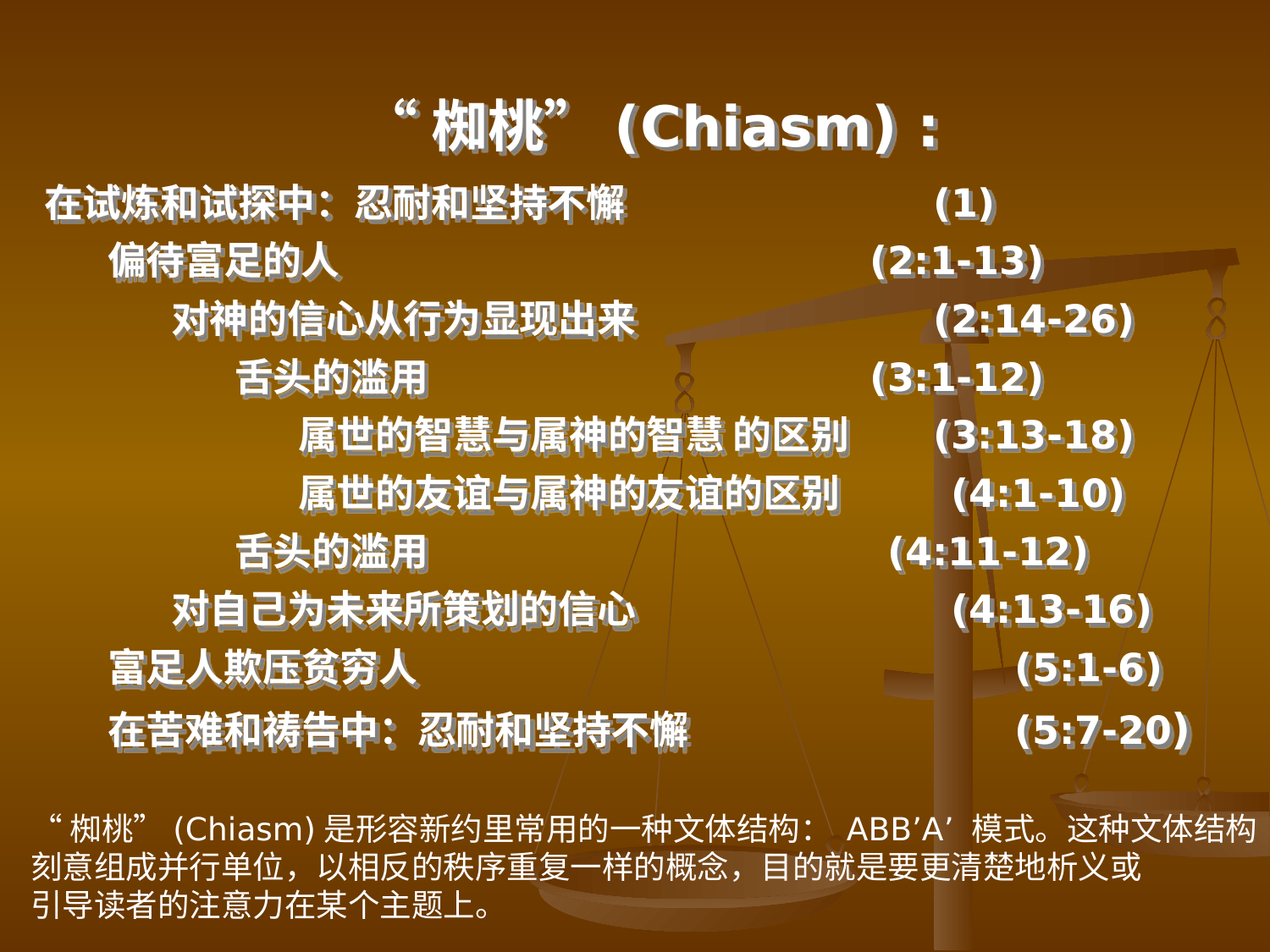

“椥桃”(Chiasm) :
在试炼和试探中：忍耐和坚持不懈   			(1)
偏待富足的人  					(2:1-13)
对神的信心从行为显现出来  			(2:14-26)
舌头的滥用			 	(3:1-12)
属世的智慧与属神的智慧 的区别 	(3:13-18)
属世的友谊与属神的友谊的区别 	 (4:1-10)
舌头的滥用				 (4:11-12)
对自己为未来所策划的信心			 (4:13-16)
富足人欺压贫穷人					 (5:1-6)
在苦难和祷告中：忍耐和坚持不懈 			 (5:7-20)
“椥桃”(Chiasm)是形容新约里常用的一种文体结构： ABB’A’ 模式。这种文体结构
刻意组成并行单位，以相反的秩序重复一样的概念，目的就是要更清楚地析义或
引导读者的注意力在某个主题上。